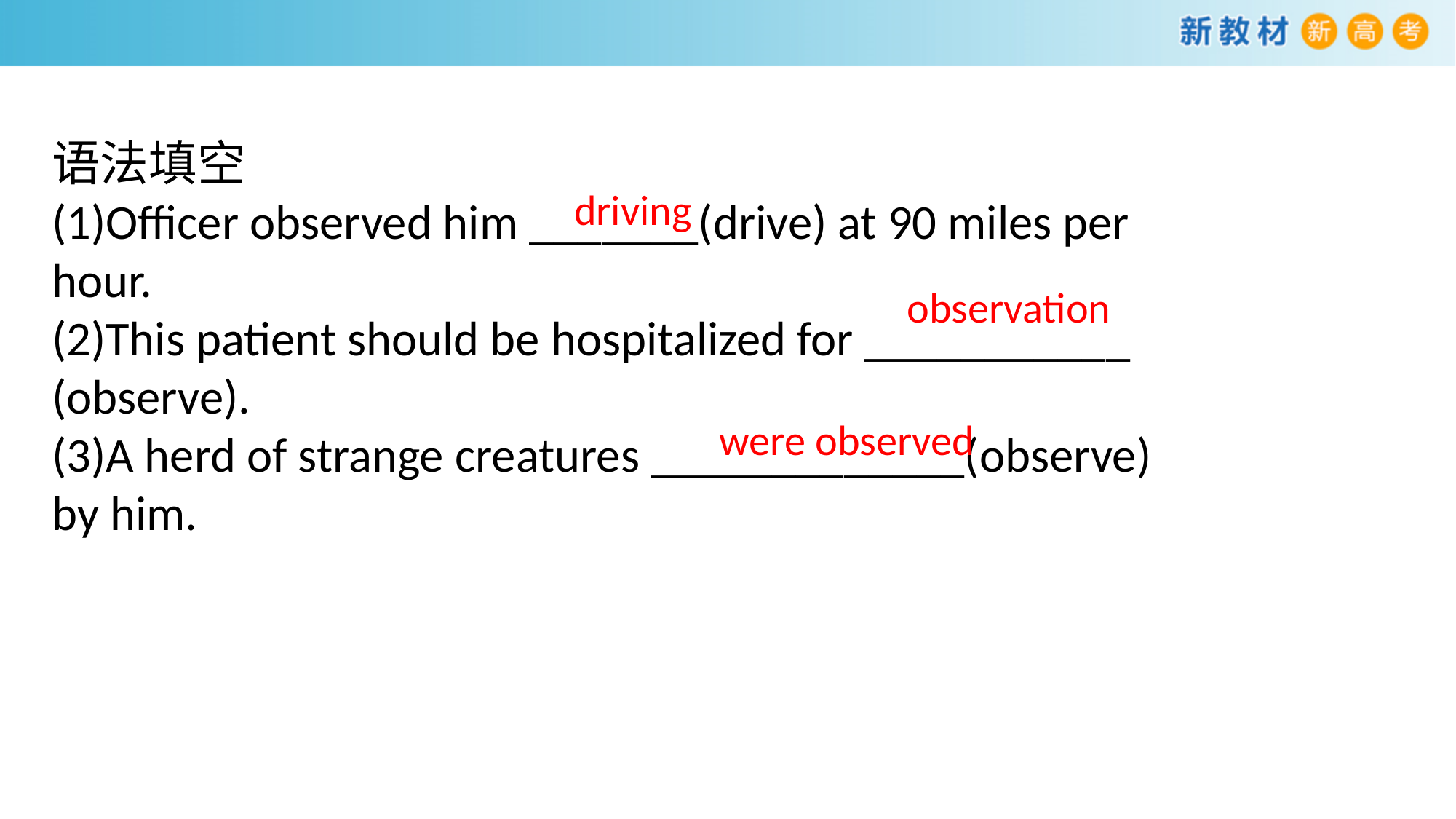

语法填空
(1)Officer observed him _______(drive) at 90 miles per
hour.
(2)This patient should be hospitalized for ___________
(observe).
(3)A herd of strange creatures _____________(observe)
by him.
driving
observation
were observed